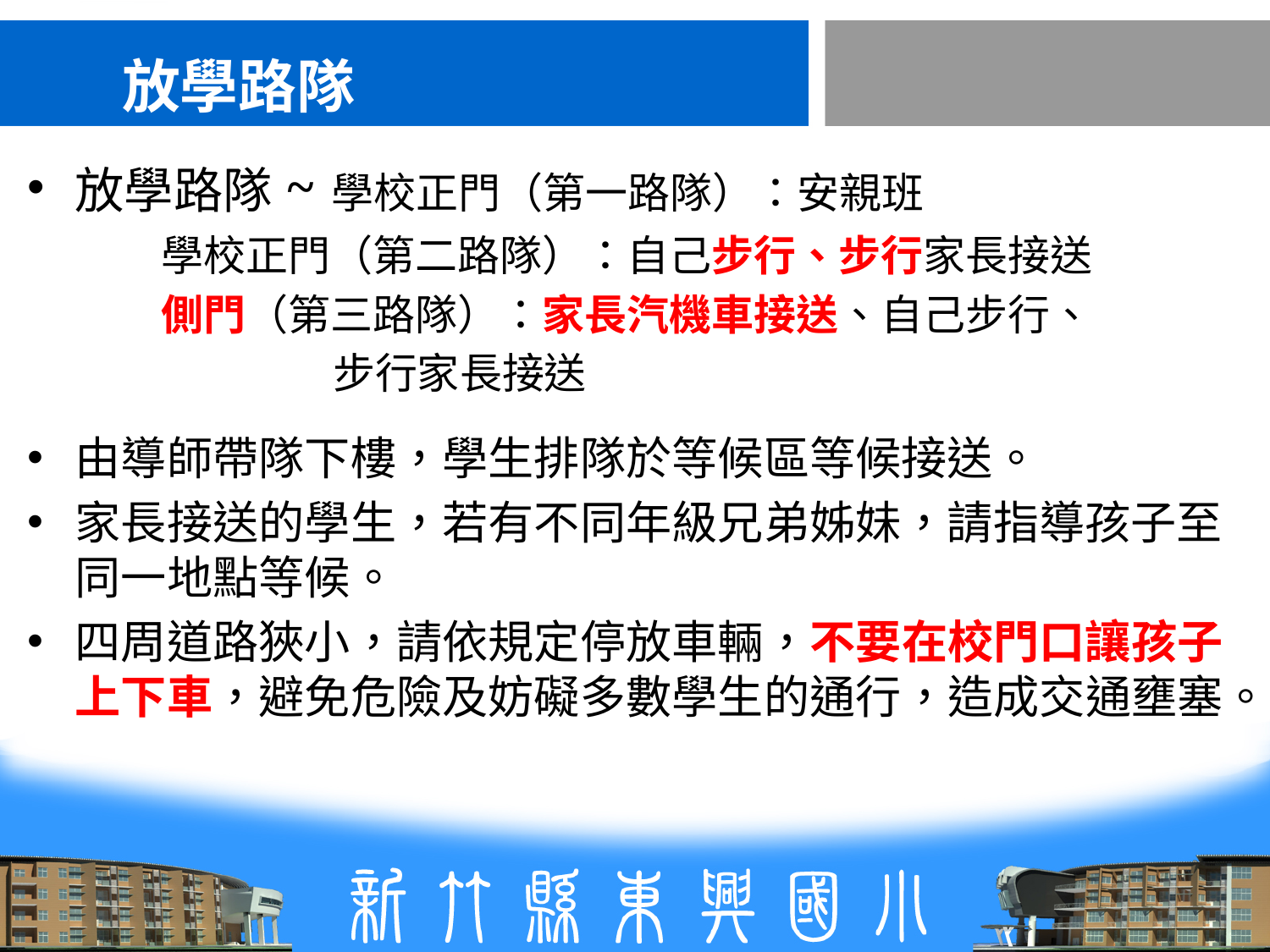

放學路隊
放學路隊~學校正門（第一路隊）：安親班
             學校正門（第二路隊）：自己步行、步行家長接送
             側門（第三路隊）：家長汽機車接送、自己步行、
                               步行家長接送

由導師帶隊下樓，學生排隊於等候區等候接送。
家長接送的學生，若有不同年級兄弟姊妹，請指導孩子至同一地點等候。
四周道路狹小，請依規定停放車輛，不要在校門口讓孩子上下車，避免危險及妨礙多數學生的通行，造成交通壅塞。